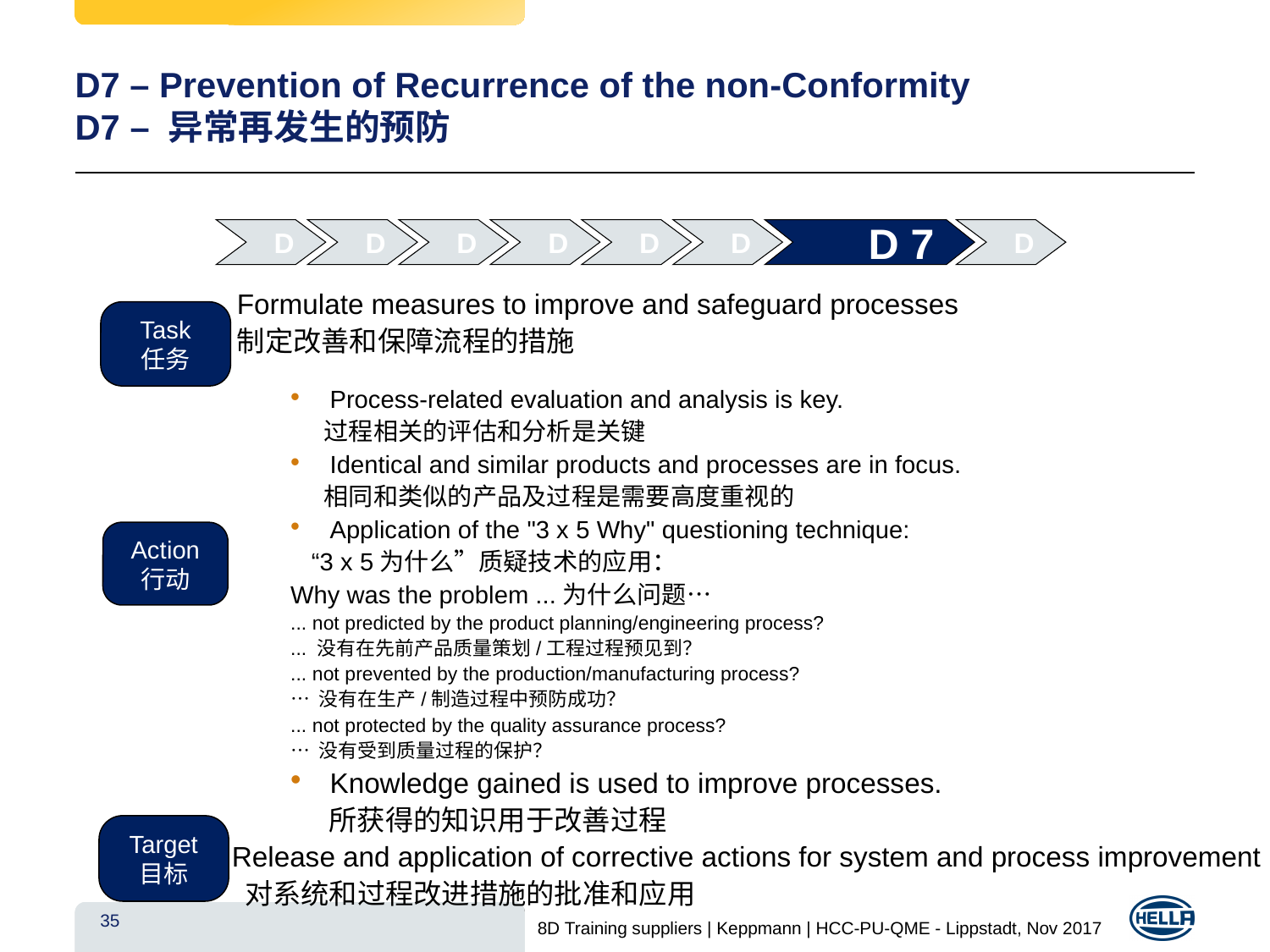

# D7 – Prevention of Recurrence of the non-Conformity D7 – 异常再发生的预防
  D 1
  D 2
  D 3
  D 4
  D 5
  D 6
  D 7
  D 8
Formulate measures to improve and safeguard processes
制定改善和保障流程的措施

Process-related evaluation and analysis is key.
     过程相关的评估和分析是关键
Identical and similar products and processes are in focus.
     相同和类似的产品及过程是需要高度重视的
Application of the "3 x 5 Why" questioning technique:
   “3 x 5为什么”质疑技术的应用：
Why was the problem ...为什么问题…
... not predicted by the product planning/engineering process?
... 没有在先前产品质量策划/工程过程预见到？
... not prevented by the production/manufacturing process?
… 没有在生产/制造过程中预防成功？
... not protected by the quality assurance process?
… 没有受到质量过程的保护？
Knowledge gained is used to improve processes.
     所获得的知识用于改善过程
Task
任务
Action
行动
Target
目标
Release and application of corrective actions for system and process improvement
 对系统和过程改进措施的批准和应用
35